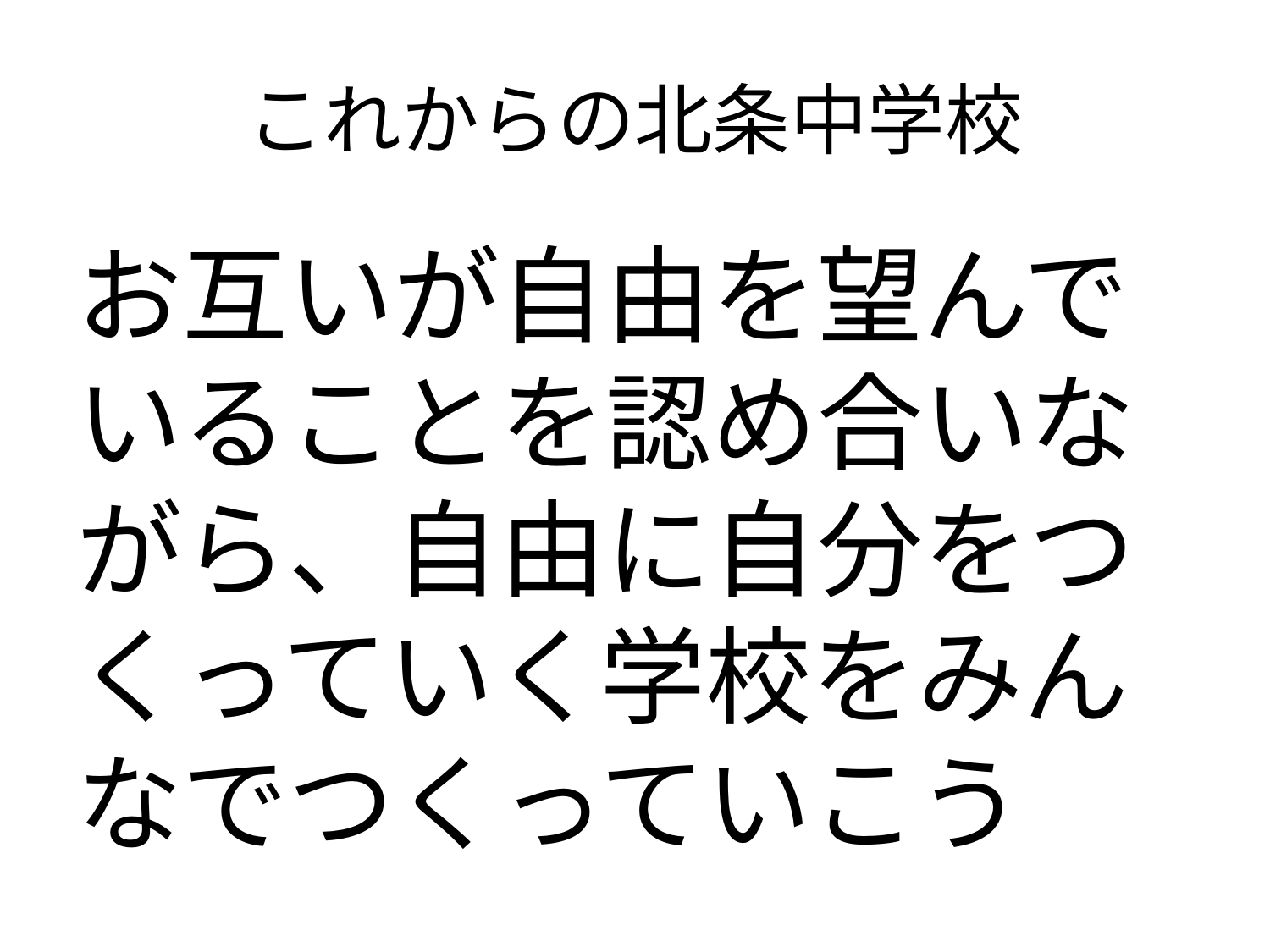

# これからの北条中学校
お互いが自由を望んでいることを認め合いながら、自由に自分をつくっていく学校をみんなでつくっていこう